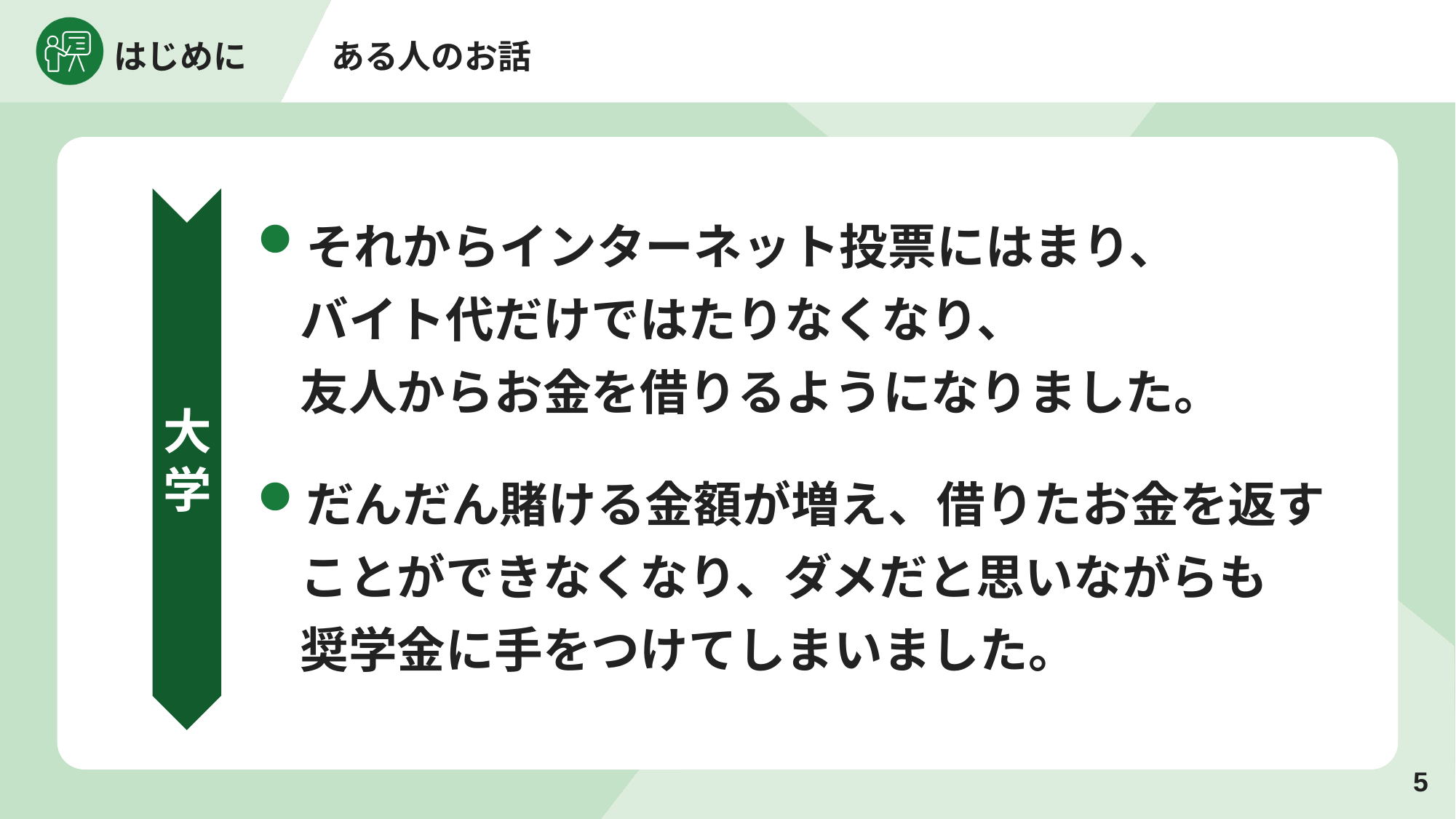

それからインターネット投票にはまり、
バイト代だけではたりなくなり、
友人からお金を借りるようになりました。
大学
だんだん賭ける金額が増え、借りたお金を返すことができなくなり、ダメだと思いながらも
奨学金に手をつけてしまいました。
5